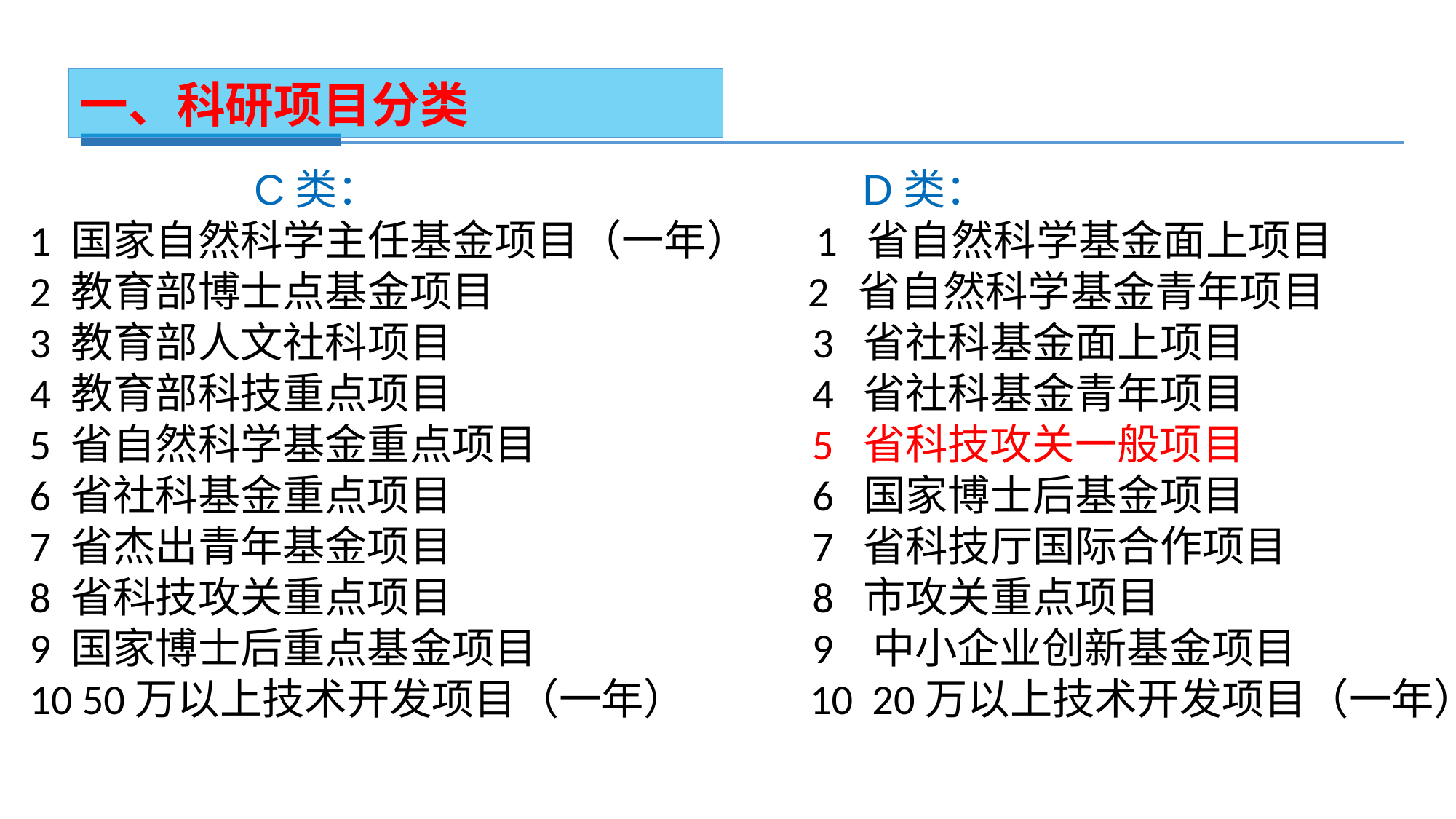

一、科研项目分类
                   C类：                                                  D类：
1 国家自然科学主任基金项目（一年）      1  省自然科学基金面上项目
2 教育部博士点基金项目                                2  省自然科学基金青年项目
3 教育部人文社科项目                                     3  省社科基金面上项目
4 教育部科技重点项目                                     4  省社科基金青年项目
5 省自然科学基金重点项目                            5  省科技攻关一般项目
6 省社科基金重点项目                                     6  国家博士后基金项目
7 省杰出青年基金项目                                     7  省科技厅国际合作项目
8 省科技攻关重点项目                                     8  市攻关重点项目
9 国家博士后重点基金项目                            9   中小企业创新基金项目
10 50万以上技术开发项目（一年）            10  20万以上技术开发项目（一年）